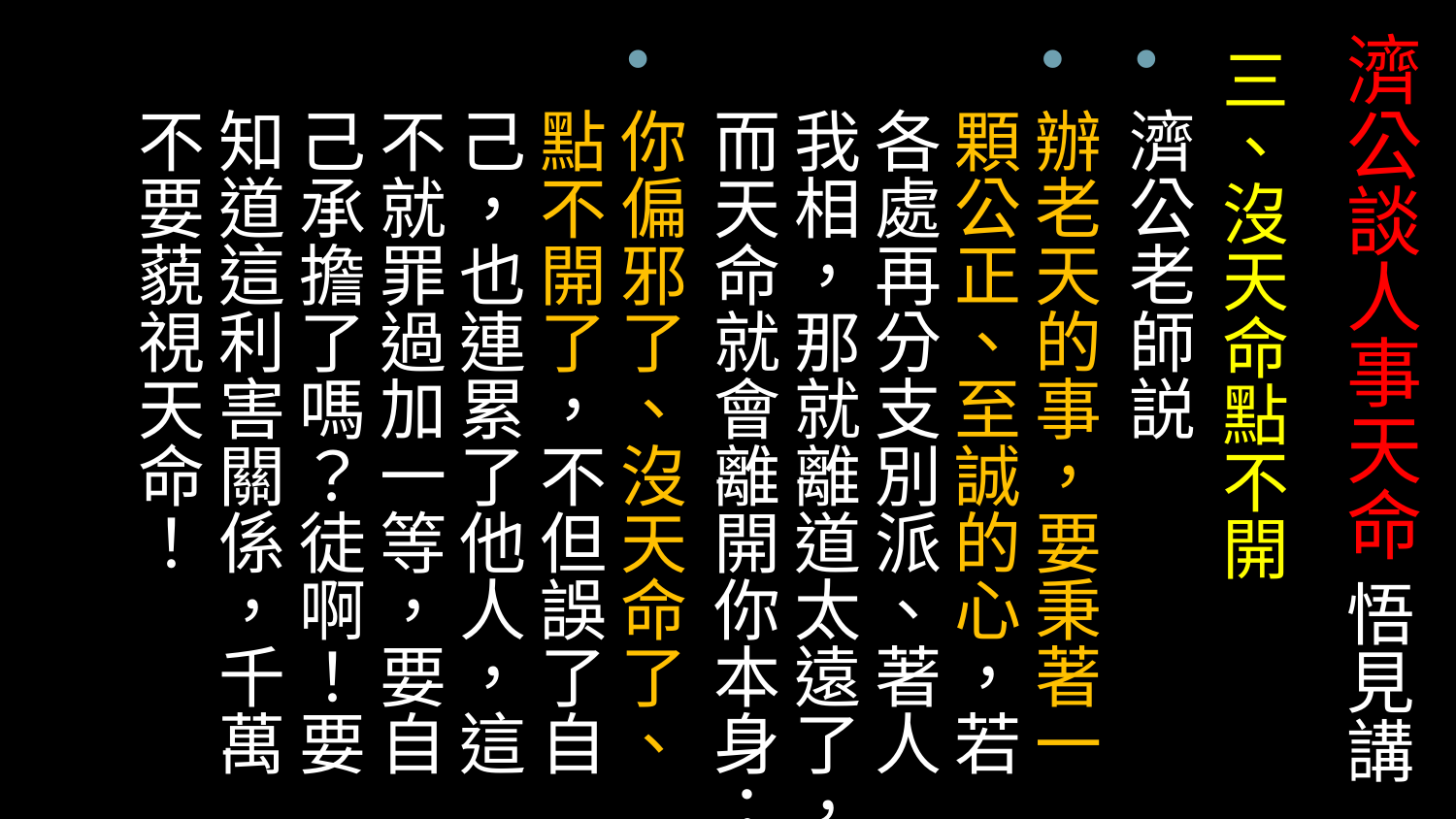

# 濟公談人事天命 悟見講
三、沒天命點不開
濟公老師説
辦老天的事，要秉著一顆公正、至誠的心，若各處再分支別派、著人我相，那就離道太遠了，而天命就會離開你本身；
你偏邪了、沒天命了、點不開了，不但誤了自己，也連累了他人，這不就罪過加一等，要自己承擔了嗎？徒啊！要知道這利害關係，千萬不要藐視天命！